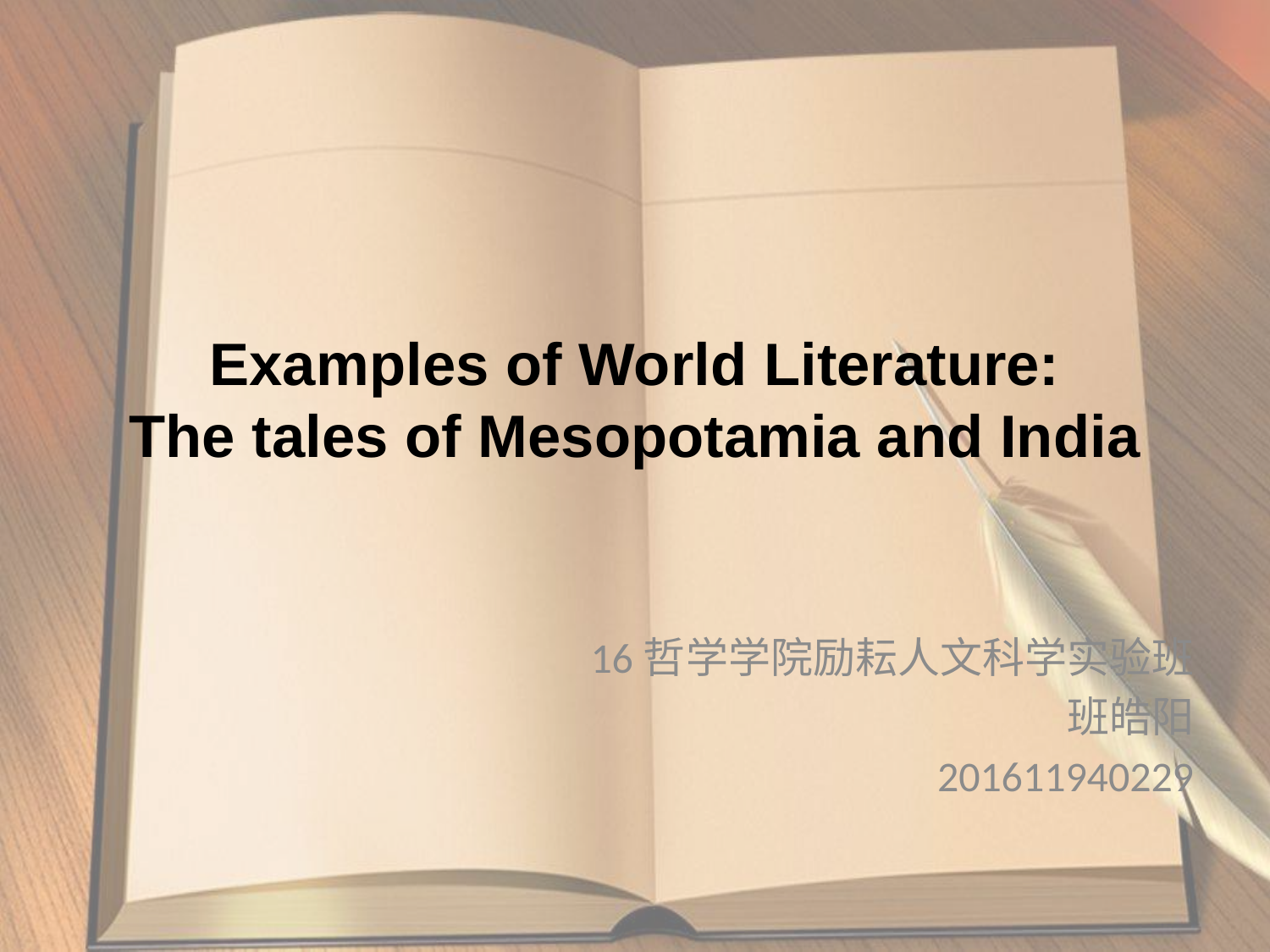

# Examples of World Literature: The tales of Mesopotamia and India
16哲学学院励耘人文科学实验班
班皓阳
201611940229